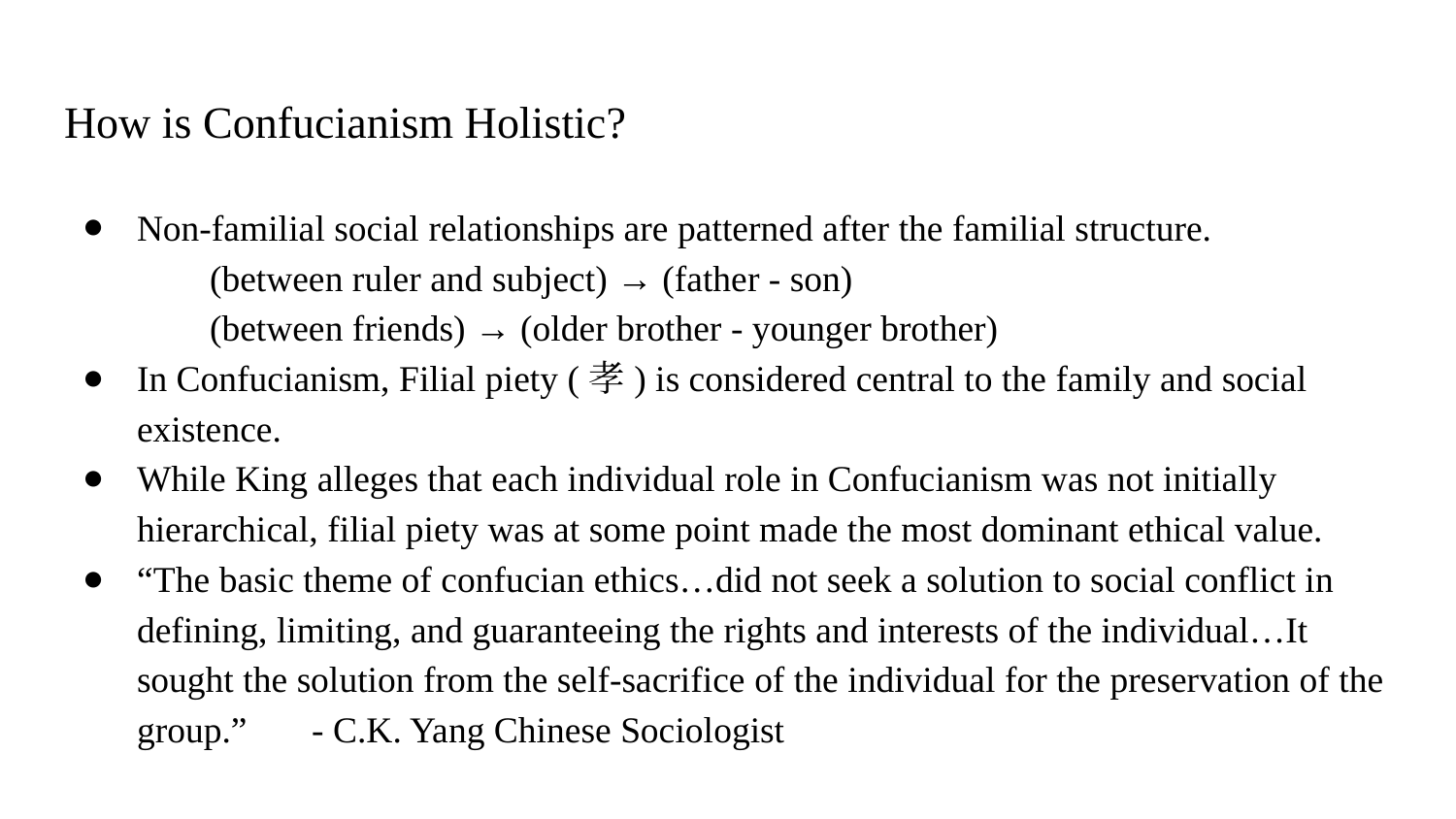

# How is Confucianism Holistic?
Non-familial social relationships are patterned after the familial structure.
(between ruler and subject) → (father - son)
(between friends) → (older brother - younger brother)
In Confucianism, Filial piety (孝) is considered central to the family and social existence.
While King alleges that each individual role in Confucianism was not initially hierarchical, filial piety was at some point made the most dominant ethical value.
“The basic theme of confucian ethics…did not seek a solution to social conflict in defining, limiting, and guaranteeing the rights and interests of the individual…It sought the solution from the self-sacrifice of the individual for the preservation of the group.”       - C.K. Yang Chinese Sociologist